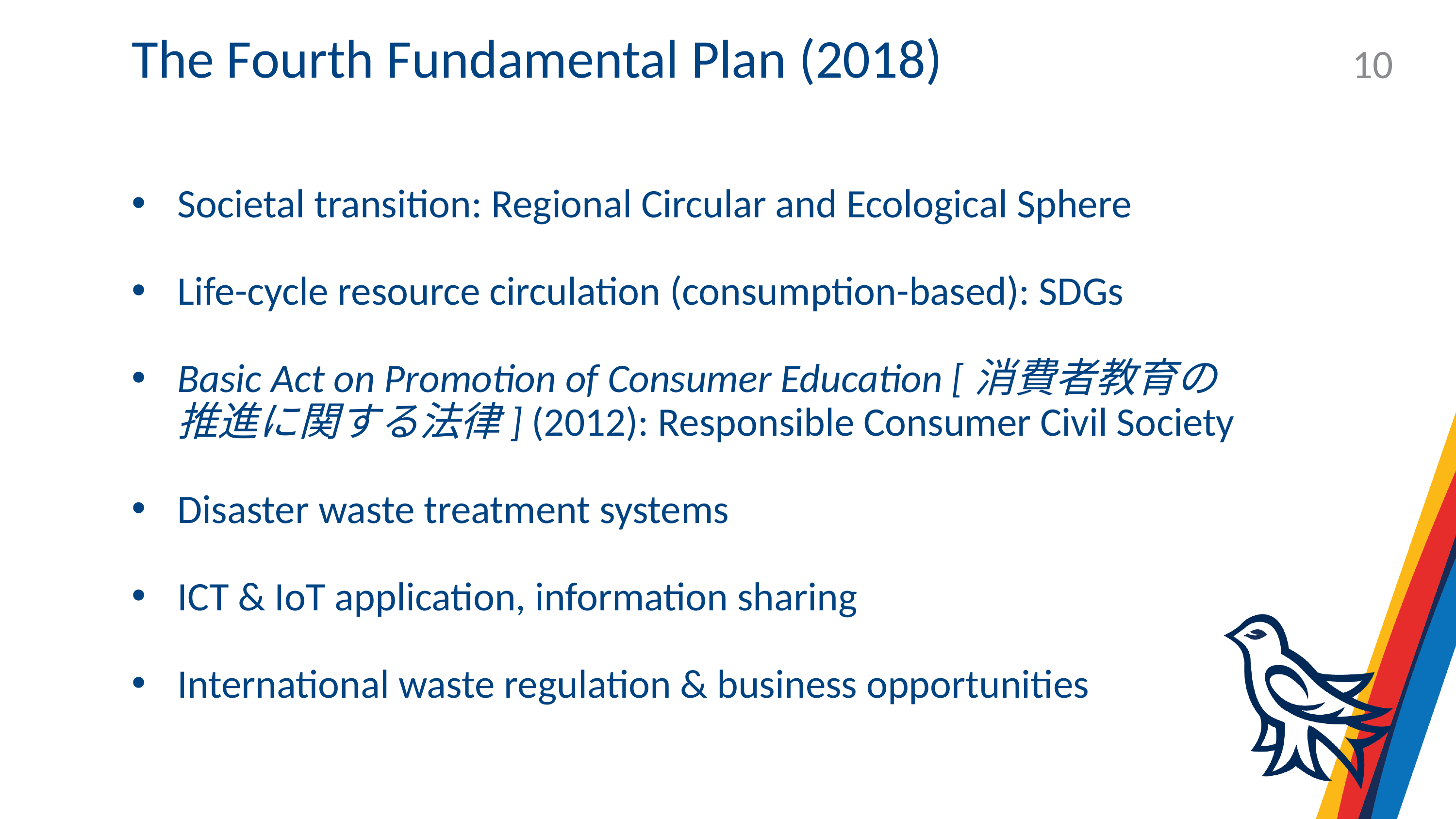

# The Fourth Fundamental Plan (2018)
10
Societal transition: Regional Circular and Ecological Sphere

Life-cycle resource circulation (consumption-based): SDGs

Basic Act on Promotion of Consumer Education [消費者教育の推進に関する法律] (2012): Responsible Consumer Civil Society

Disaster waste treatment systems

ICT & IoT application, information sharing

International waste regulation & business opportunities